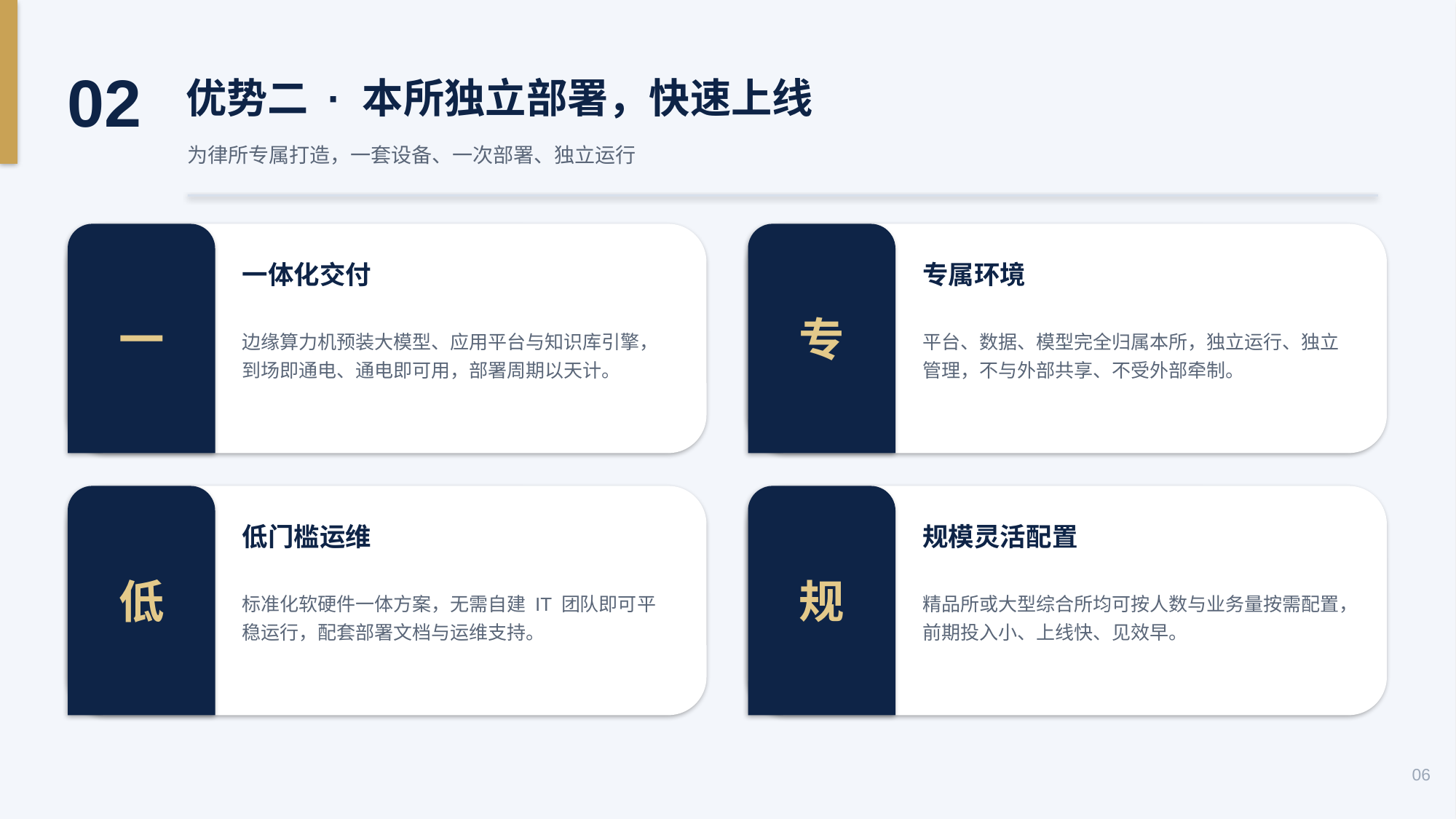

02
优势二 · 本所独立部署，快速上线
为律所专属打造，一套设备、一次部署、独立运行

一

专
一体化交付
专属环境
边缘算力机预装大模型、应用平台与知识库引擎，到场即通电、通电即可用，部署周期以天计。
平台、数据、模型完全归属本所，独立运行、独立管理，不与外部共享、不受外部牵制。

低

规
低门槛运维
规模灵活配置
标准化软硬件一体方案，无需自建 IT 团队即可平稳运行，配套部署文档与运维支持。
精品所或大型综合所均可按人数与业务量按需配置，前期投入小、上线快、见效早。
06